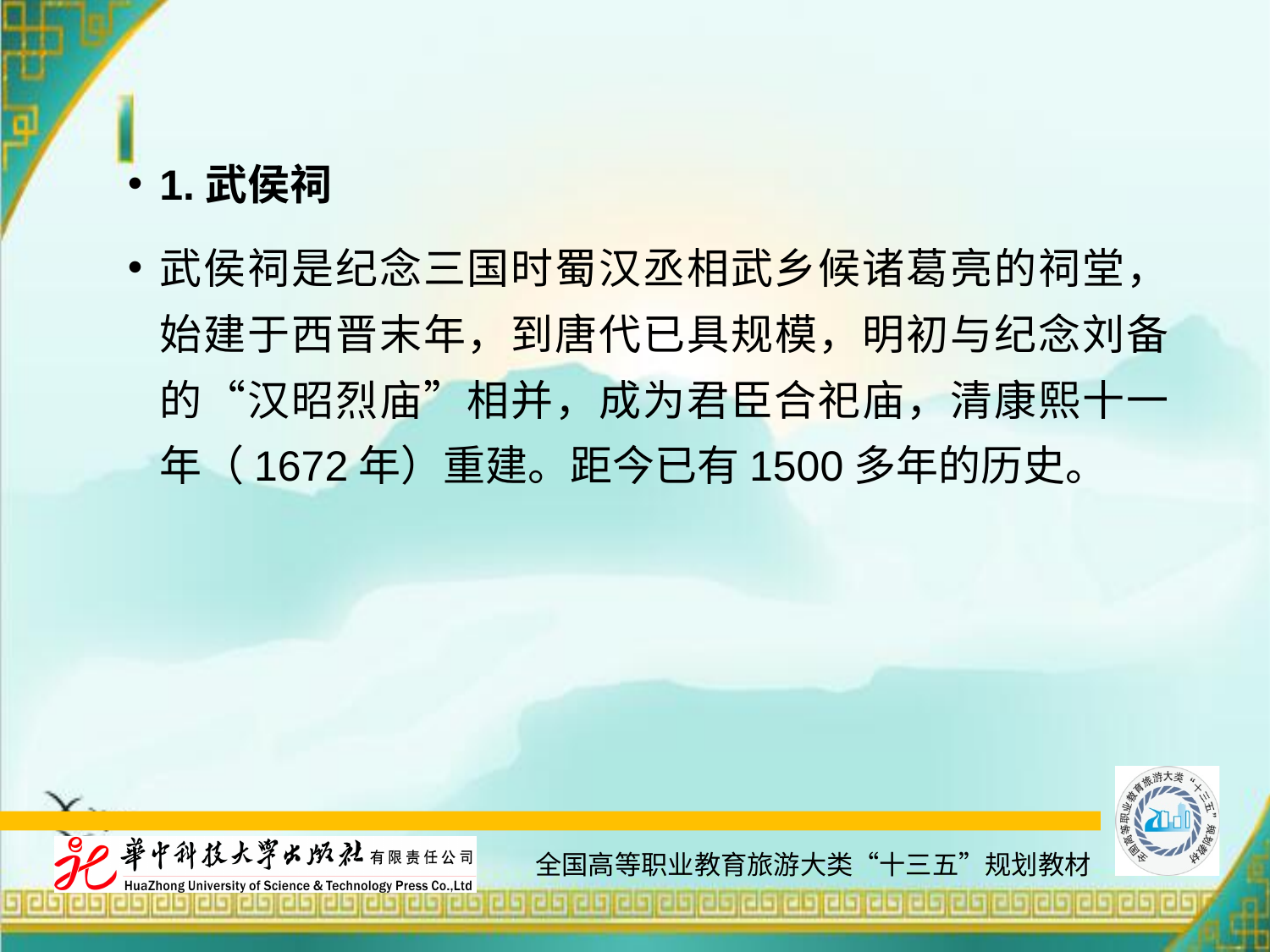

#
1.武侯祠
武侯祠是纪念三国时蜀汉丞相武乡候诸葛亮的祠堂，始建于西晋末年，到唐代已具规模，明初与纪念刘备的“汉昭烈庙”相并，成为君臣合祀庙，清康熙十一年（1672年）重建。距今已有1500多年的历史。